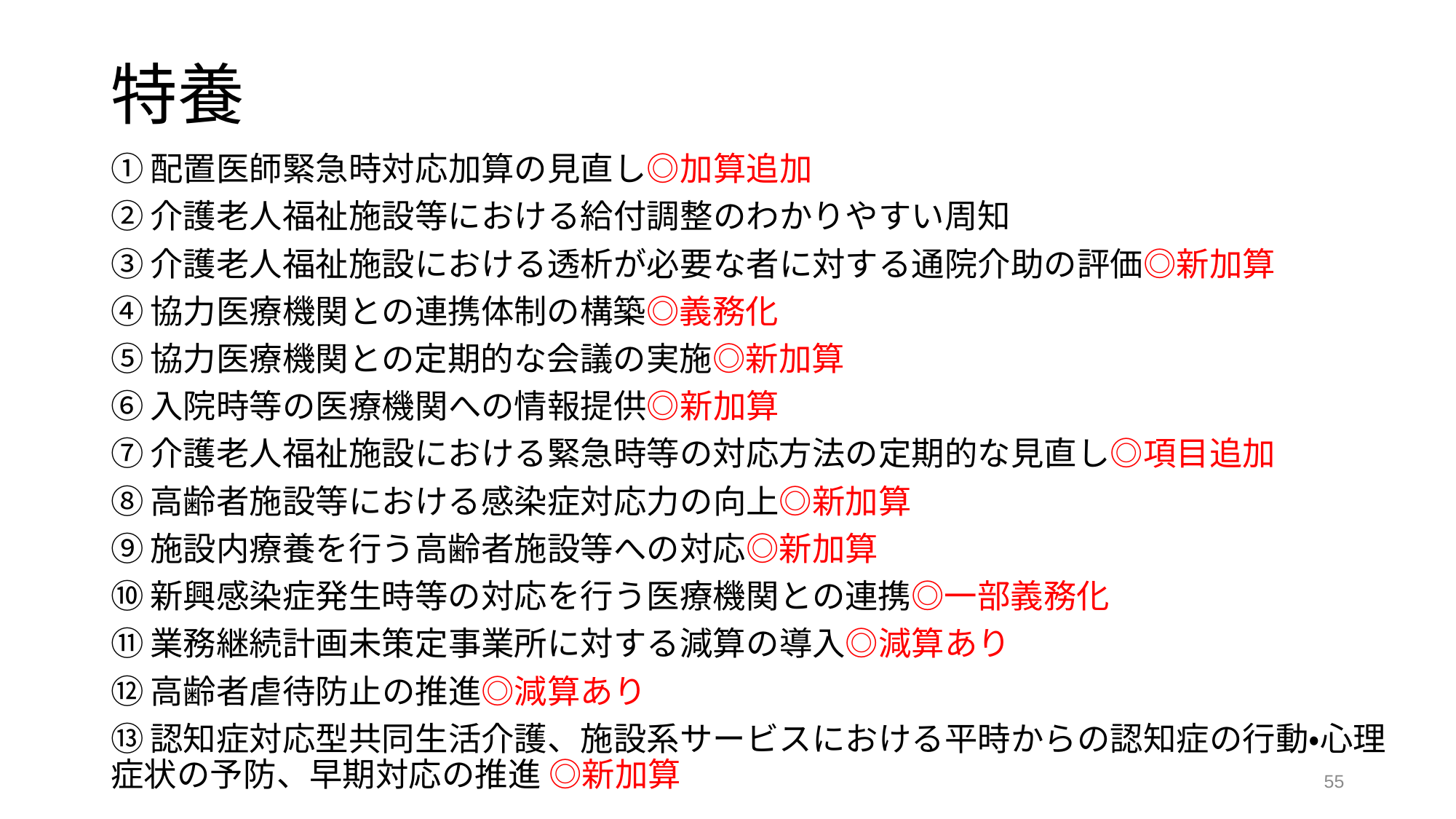

# 特養
①配置医師緊急時対応加算の見直し◎加算追加
②介護老人福祉施設等における給付調整のわかりやすい周知
③介護老人福祉施設における透析が必要な者に対する通院介助の評価◎新加算
④協力医療機関との連携体制の構築◎義務化
⑤協力医療機関との定期的な会議の実施◎新加算
⑥入院時等の医療機関への情報提供◎新加算
⑦介護老人福祉施設における緊急時等の対応方法の定期的な見直し◎項目追加
⑧高齢者施設等における感染症対応力の向上◎新加算
⑨施設内療養を行う高齢者施設等への対応◎新加算
⑩新興感染症発生時等の対応を行う医療機関との連携◎一部義務化
⑪業務継続計画未策定事業所に対する減算の導入◎減算あり
⑫高齢者虐待防止の推進◎減算あり
⑬認知症対応型共同生活介護、施設系サービスにおける平時からの認知症の行動・心理症状の予防、早期対応の推進 ◎新加算
55